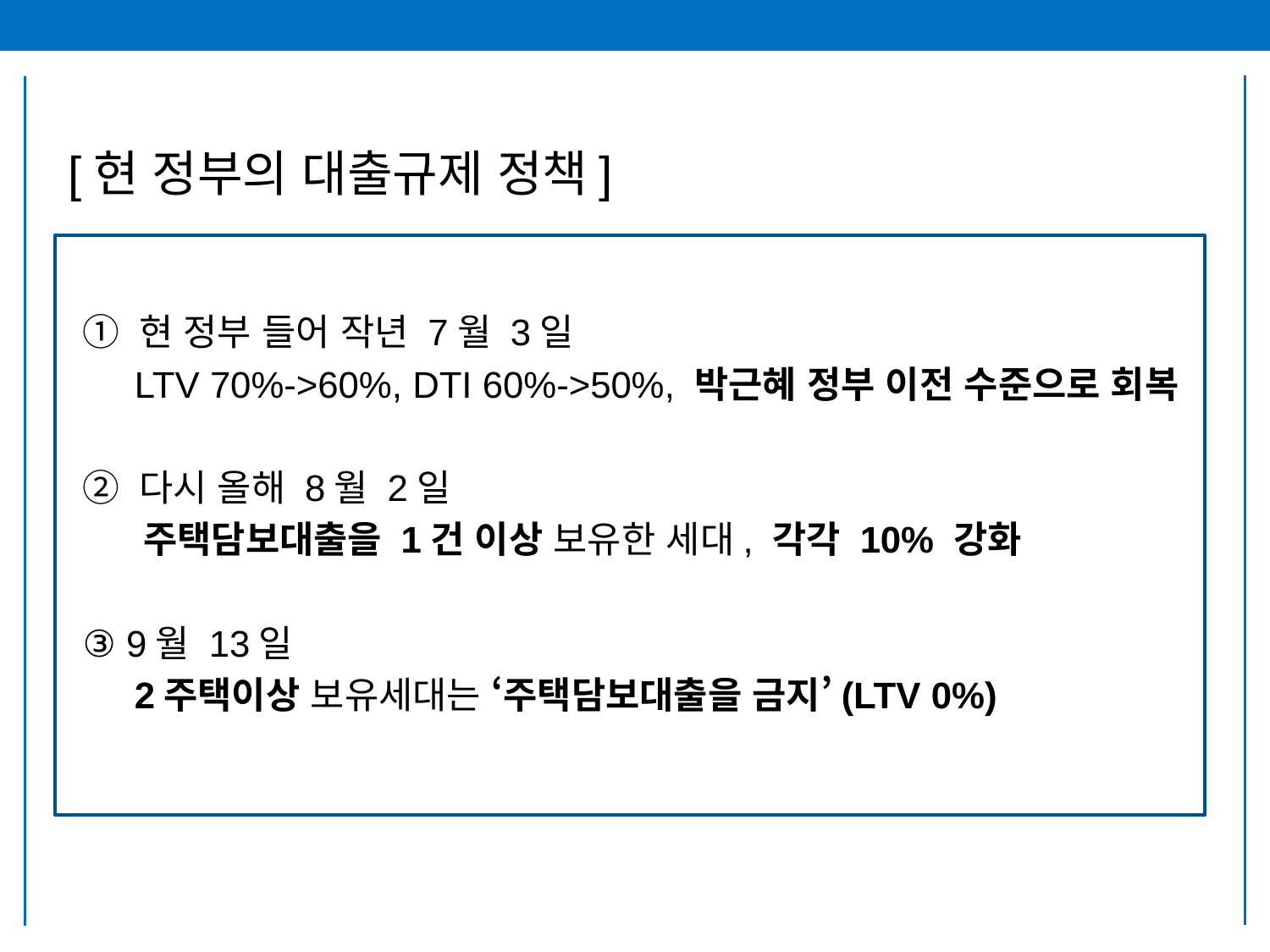

[현 정부의 대출규제 정책]

① 현 정부 들어 작년 7월 3일
     LTV 70%->60%, DTI 60%->50%, 박근혜 정부 이전 수준으로 회복

② 다시 올해 8월 2일
     주택담보대출을 1건 이상 보유한 세대, 각각 10% 강화

③ 9월 13일
     2주택이상 보유세대는 ‘주택담보대출을 금지’(LTV 0%)